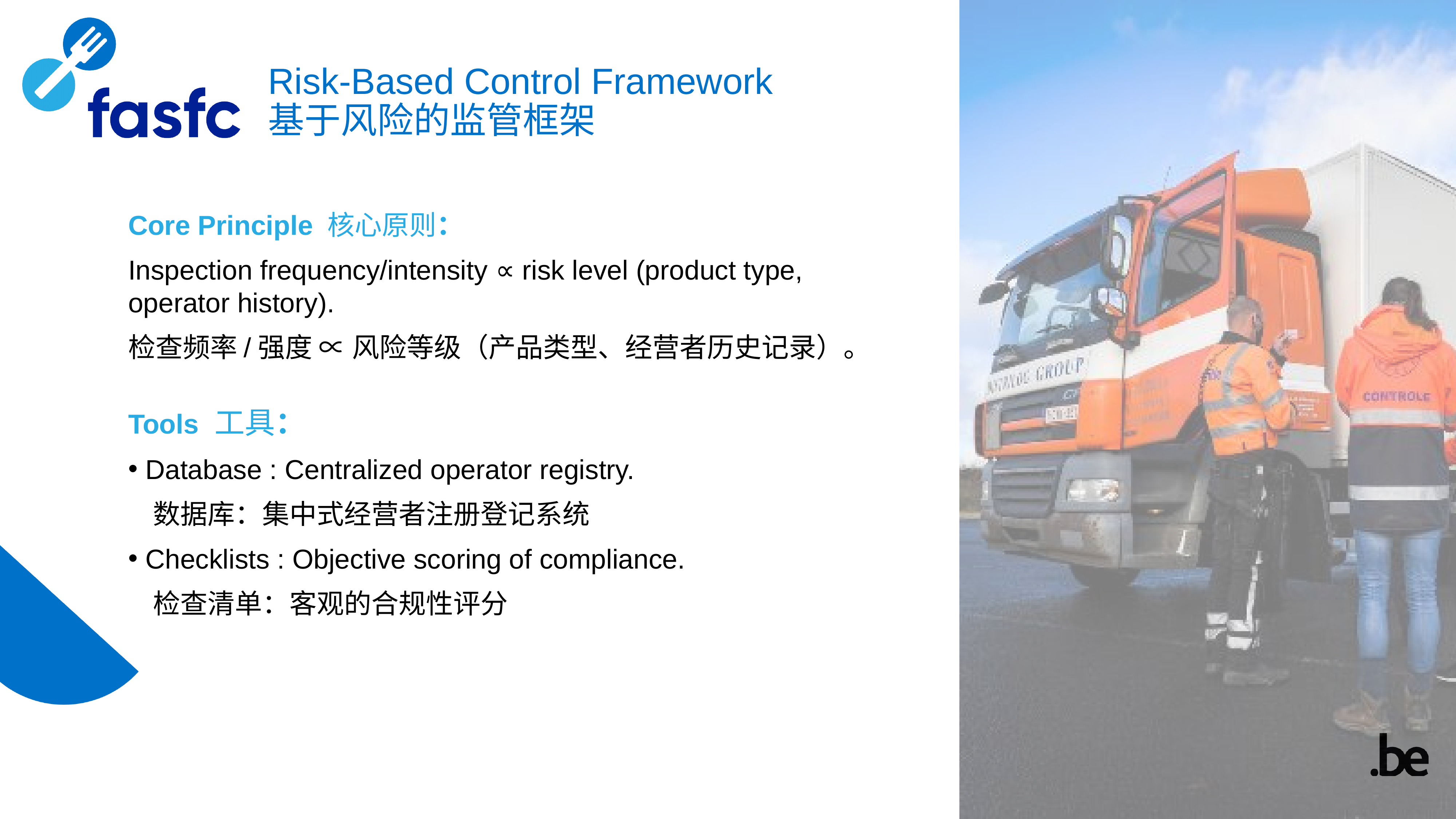

# Risk-Based Control Framework 基于风险的监管框架
Core Principle 核心原则：
Inspection frequency/intensity ∝ risk level (product type, operator history).
检查频率/强度 ∝ 风险等级（产品类型、经营者历史记录）。

Tools 工具：
 Database : Centralized operator registry.
   数据库：集中式经营者注册登记系统
 Checklists : Objective scoring of compliance.
   检查清单：客观的合规性评分